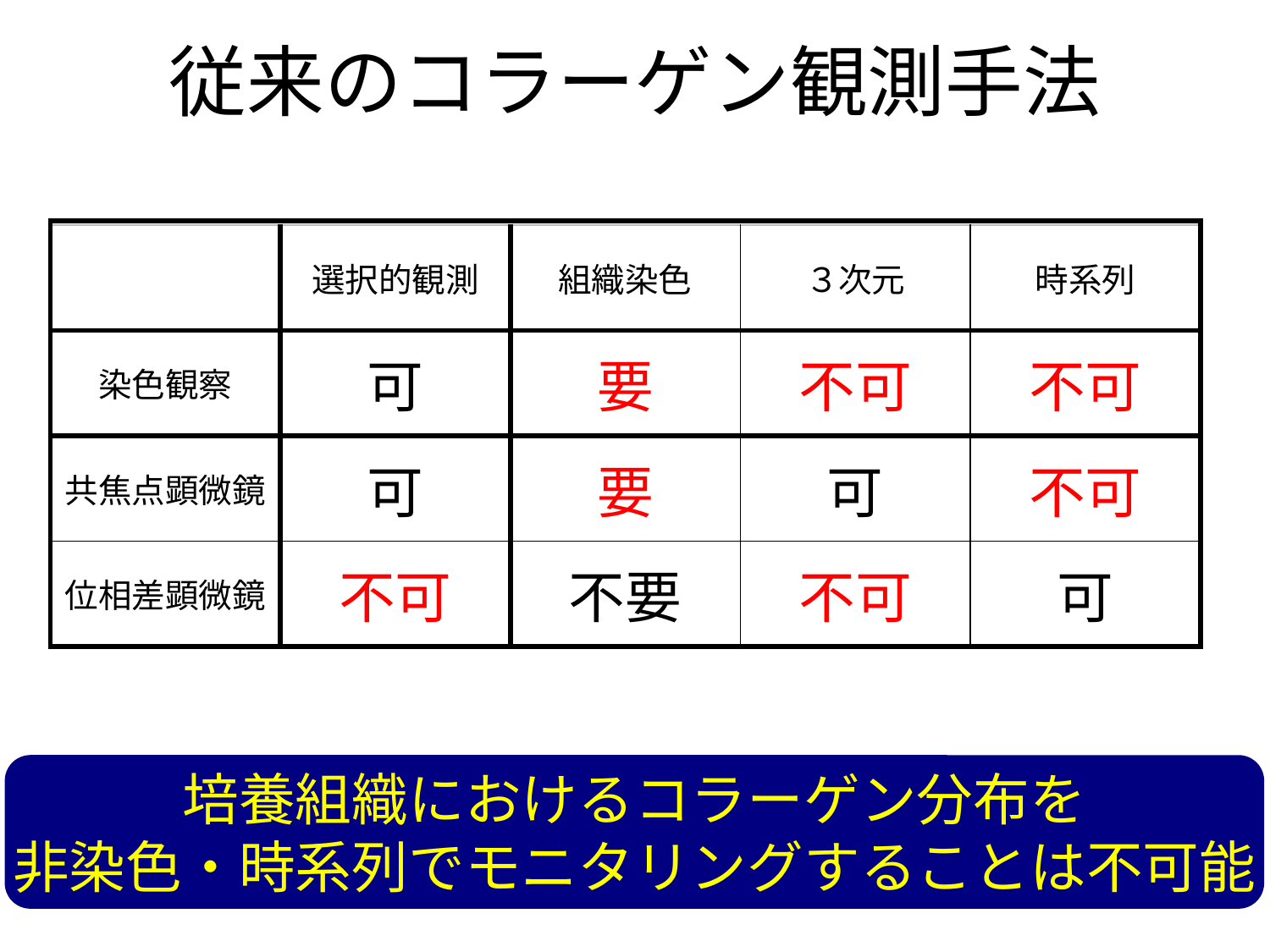

# 従来のコラーゲン観測手法
|  |
| --- |
|  | 選択的観測 | 組織染色 | ３次元 | 時系列 |
| --- | --- | --- | --- | --- |
| 染色観察 | 可 | 要 | 不可 | 不可 |
| 共焦点顕微鏡 | 可 | 要 | 可 | 不可 |
| 位相差顕微鏡 | 不可 | 不要 | 不可 | 可 |
培養組織におけるコラーゲン分布を
非染色・時系列でモニタリングすることは不可能